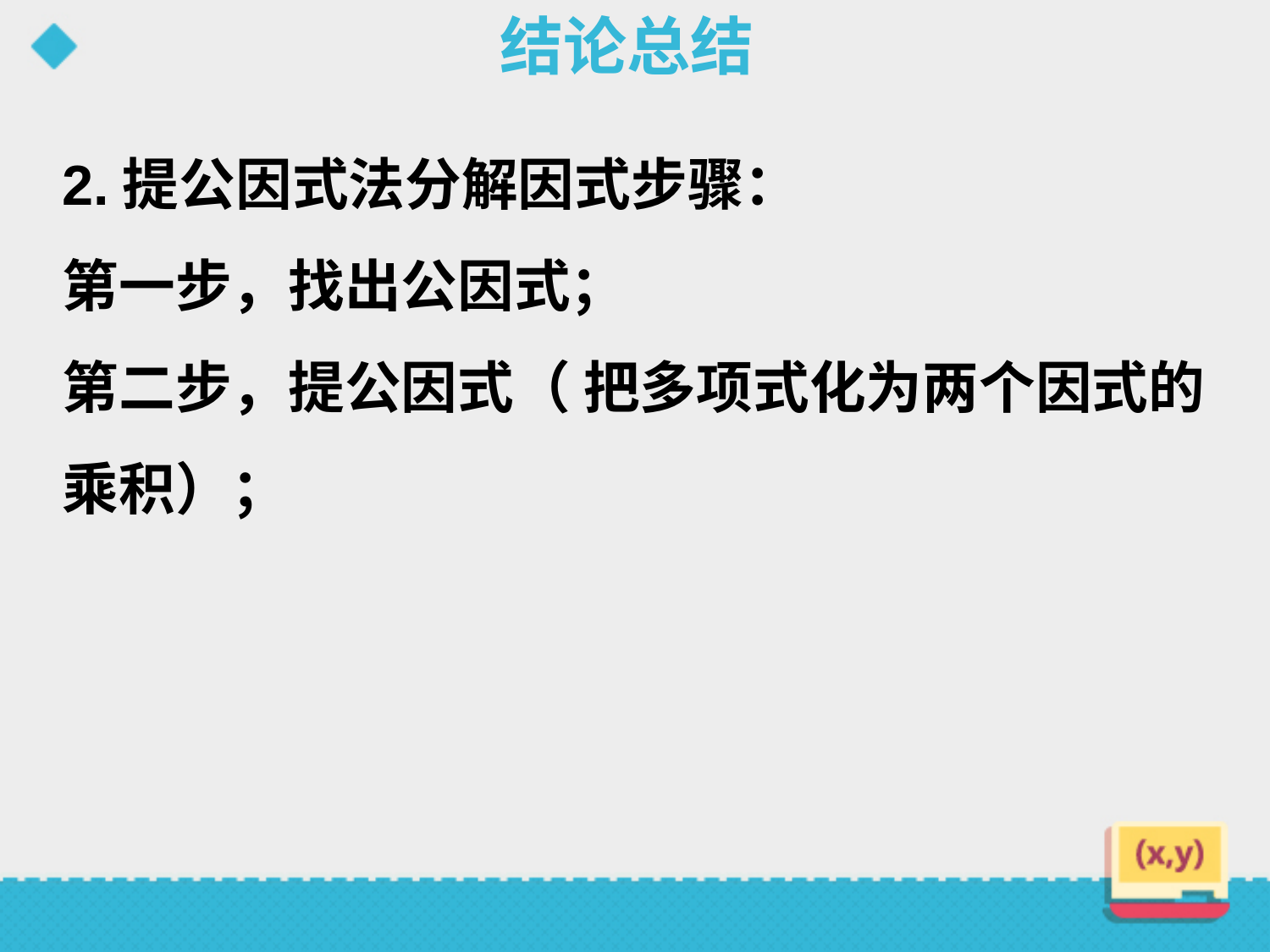

结论总结
2.提公因式法分解因式步骤：
第一步，找出公因式；
第二步，提公因式（ 把多项式化为两个因式的乘积）；